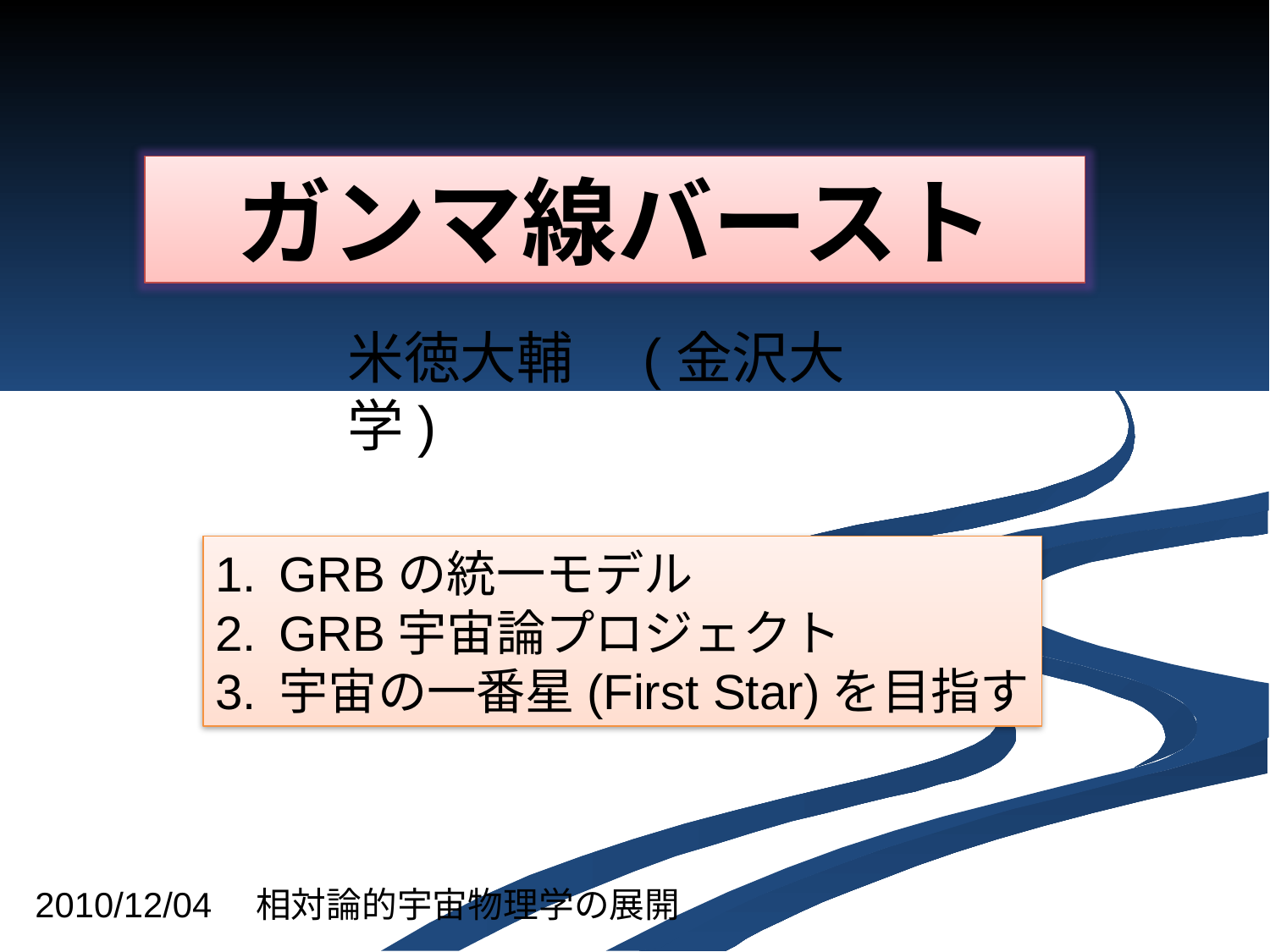

ガンマ線バースト
米徳大輔　(金沢大学)
GRBの統一モデル
GRB宇宙論プロジェクト
宇宙の一番星(First Star)を目指す
2010/12/04　相対論的宇宙物理学の展開